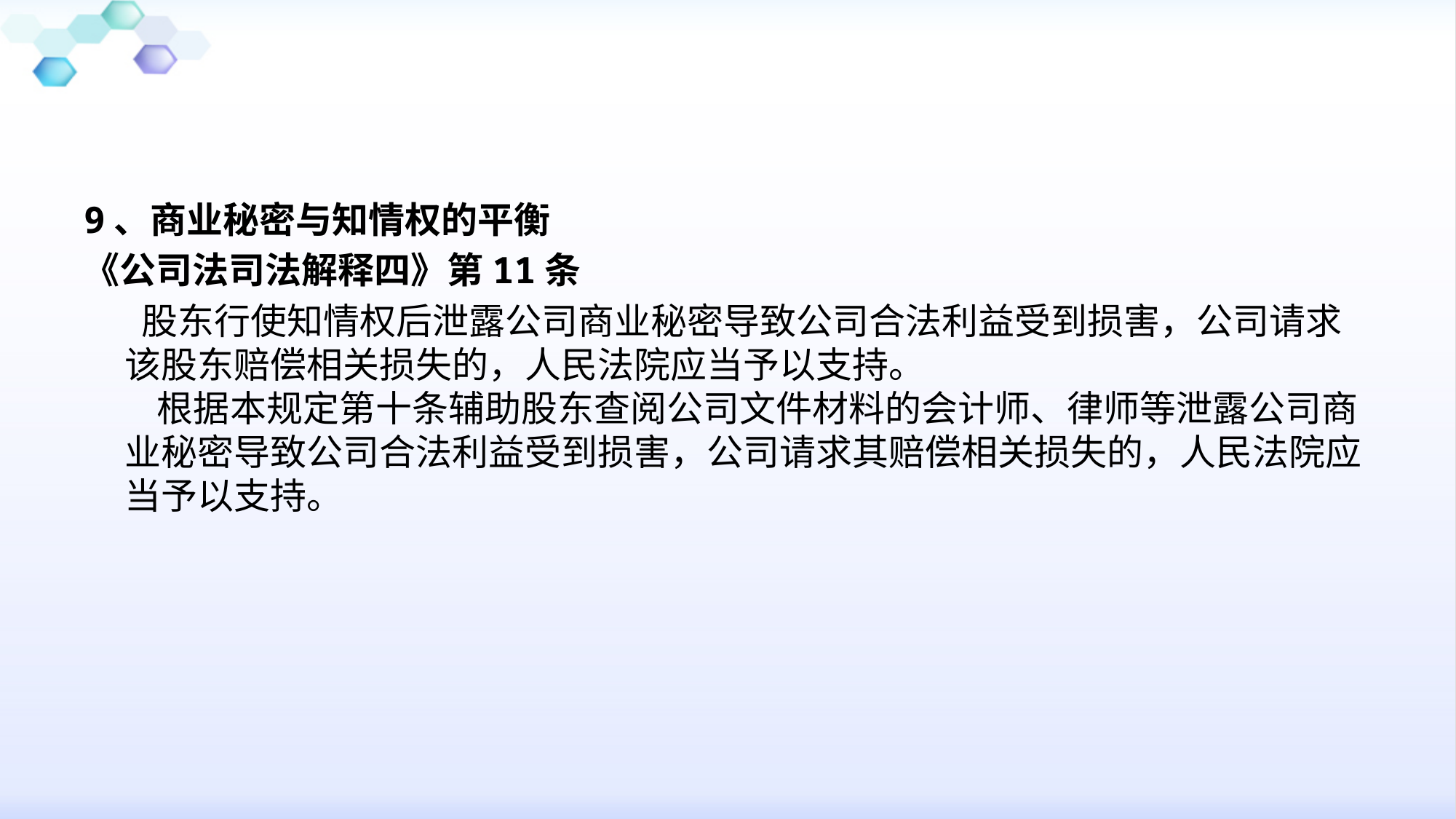

9、商业秘密与知情权的平衡
《公司法司法解释四》第11条
      股东行使知情权后泄露公司商业秘密导致公司合法利益受到损害，公司请求该股东赔偿相关损失的，人民法院应当予以支持。
    根据本规定第十条辅助股东查阅公司文件材料的会计师、律师等泄露公司商业秘密导致公司合法利益受到损害，公司请求其赔偿相关损失的，人民法院应当予以支持。